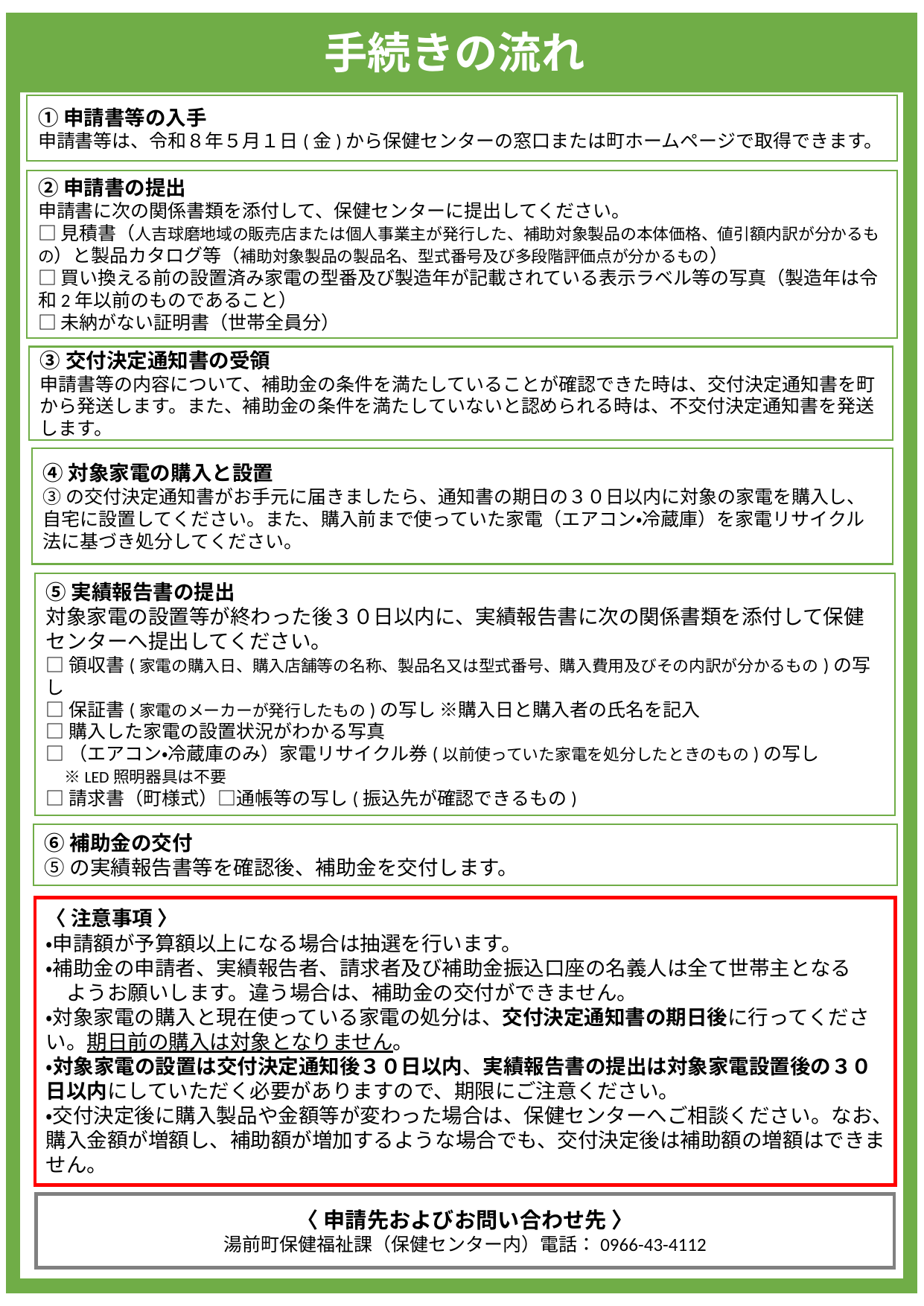

手続きの流れ

①申請書等の入手
申請書等は、令和８年５月１日(金)から保健センターの窓口または町ホームページで取得できます。
②申請書の提出
申請書に次の関係書類を添付して、保健センターに提出してください。
□見積書（人吉球磨地域の販売店または個人事業主が発行した、補助対象製品の本体価格、値引額内訳が分かるもの）と製品カタログ等（補助対象製品の製品名、型式番号及び多段階評価点が分かるもの）
□買い換える前の設置済み家電の型番及び製造年が記載されている表示ラベル等の写真（製造年は令和2年以前のものであること）
□未納がない証明書（世帯全員分）
③交付決定通知書の受領
申請書等の内容について、補助金の条件を満たしていることが確認できた時は、交付決定通知書を町から発送します。また、補助金の条件を満たしていないと認められる時は、不交付決定通知書を発送します。
④対象家電の購入と設置
③の交付決定通知書がお手元に届きましたら、通知書の期日の３０日以内に対象の家電を購入し、自宅に設置してください。また、購入前まで使っていた家電（エアコン・冷蔵庫）を家電リサイクル法に基づき処分してください。
⑤実績報告書の提出
対象家電の設置等が終わった後３０日以内に、実績報告書に次の関係書類を添付して保健センターへ提出してください。
□領収書(家電の購入日、購入店舗等の名称、製品名又は型式番号、購入費用及びその内訳が分かるもの)の写し
□保証書(家電のメーカーが発行したもの)の写し ※購入日と購入者の氏名を記入
□購入した家電の設置状況がわかる写真
□（エアコン・冷蔵庫のみ）家電リサイクル券(以前使っていた家電を処分したときのもの)の写し
　※LED照明器具は不要
□請求書（町様式）□通帳等の写し(振込先が確認できるもの)
⑥補助金の交付
⑤の実績報告書等を確認後、補助金を交付します。
〈 注意事項 〉
・申請額が予算額以上になる場合は抽選を行います。
・補助金の申請者、実績報告者、請求者及び補助金振込口座の名義人は全て世帯主となる　　ようお願いします。違う場合は、補助金の交付ができません。
・対象家電の購入と現在使っている家電の処分は、交付決定通知書の期日後に行ってください。期日前の購入は対象となりません。
・対象家電の設置は交付決定通知後３０日以内、実績報告書の提出は対象家電設置後の３０日以内にしていただく必要がありますので、期限にご注意ください。
・交付決定後に購入製品や金額等が変わった場合は、保健センターへご相談ください。なお、購入金額が増額し、補助額が増加するような場合でも、交付決定後は補助額の増額はできません。
〈 申請先およびお問い合わせ先 〉
湯前町保健福祉課（保健センター内）電話：0966-43-4112